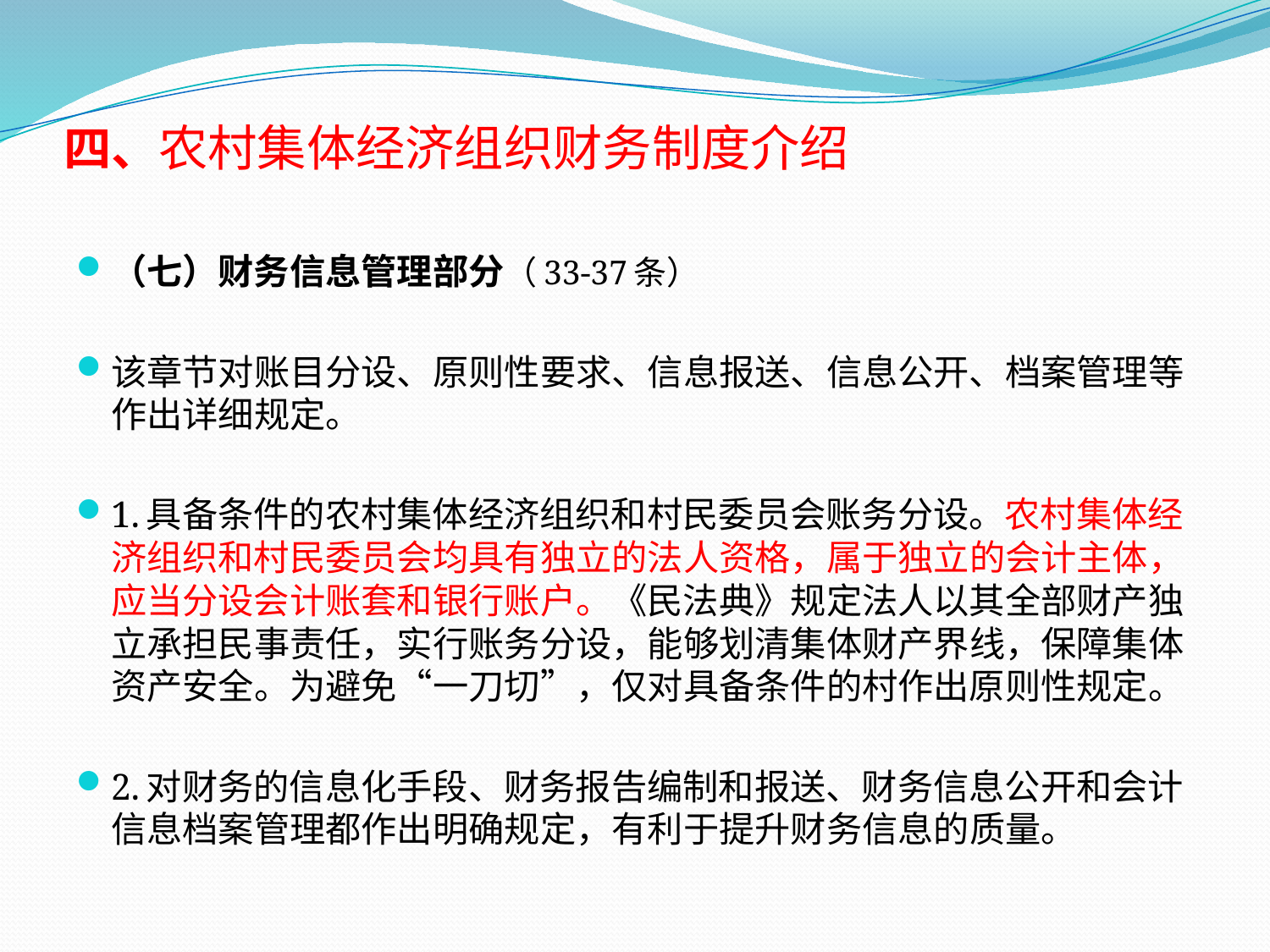

# 四、农村集体经济组织财务制度介绍

（七）财务信息管理部分（33-37条）

该章节对账目分设、原则性要求、信息报送、信息公开、档案管理等作出详细规定。

1.具备条件的农村集体经济组织和村民委员会账务分设。农村集体经济组织和村民委员会均具有独立的法人资格，属于独立的会计主体，应当分设会计账套和银行账户。《民法典》规定法人以其全部财产独立承担民事责任，实行账务分设，能够划清集体财产界线，保障集体资产安全。为避免“一刀切”，仅对具备条件的村作出原则性规定。

2.对财务的信息化手段、财务报告编制和报送、财务信息公开和会计信息档案管理都作出明确规定，有利于提升财务信息的质量。